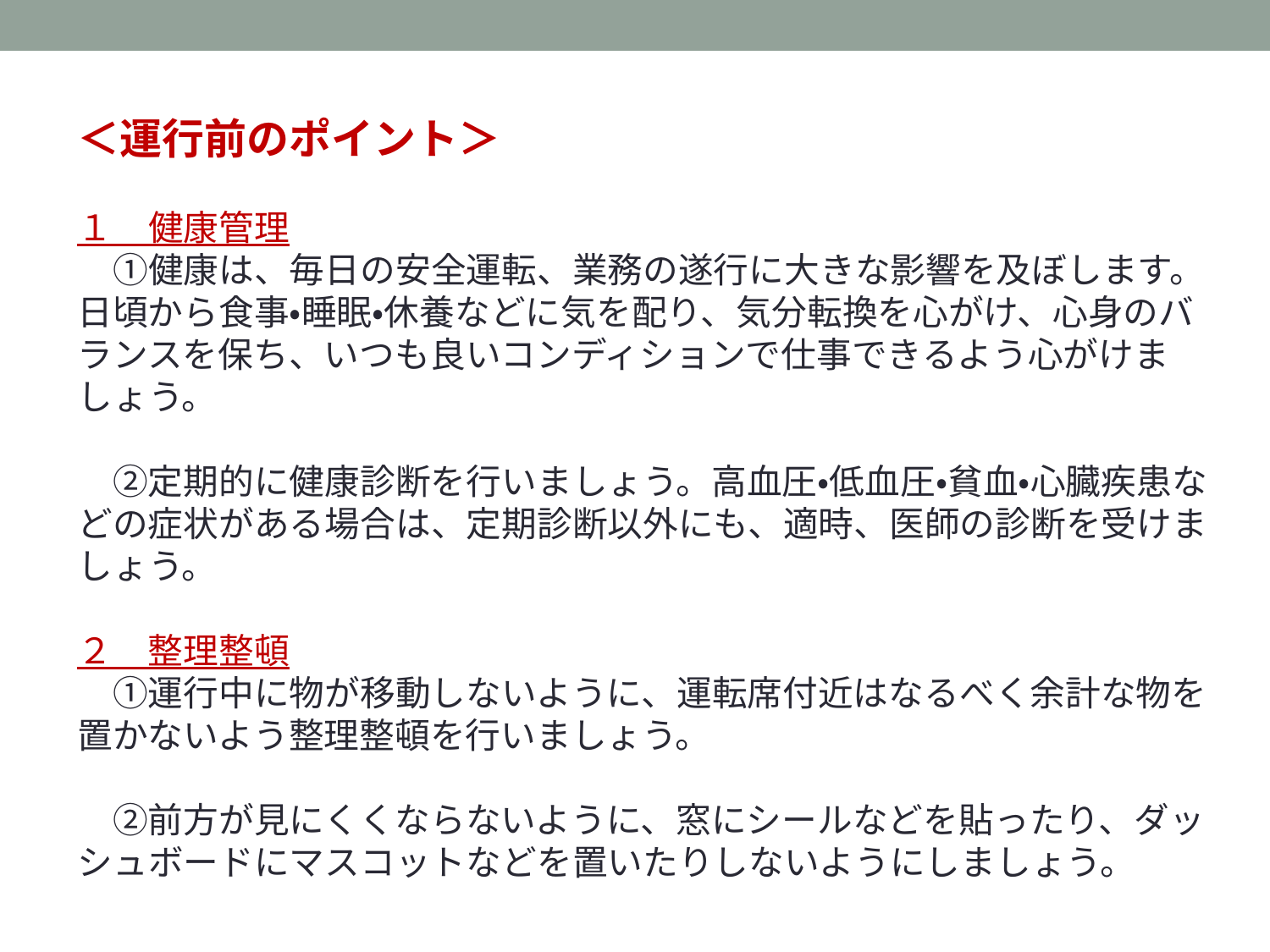

＜運行前のポイント＞

１　健康管理
　①健康は、毎日の安全運転、業務の遂行に大きな影響を及ぼします。日頃から食事・睡眠・休養などに気を配り、気分転換を心がけ、心身のバランスを保ち、いつも良いコンディションで仕事できるよう心がけましょう。

　②定期的に健康診断を行いましょう。高血圧・低血圧・貧血・心臓疾患などの症状がある場合は、定期診断以外にも、適時、医師の診断を受けましょう。

２　整理整頓
　①運行中に物が移動しないように、運転席付近はなるべく余計な物を置かないよう整理整頓を行いましょう。

　②前方が見にくくならないように、窓にシールなどを貼ったり、ダッシュボードにマスコットなどを置いたりしないようにしましょう。